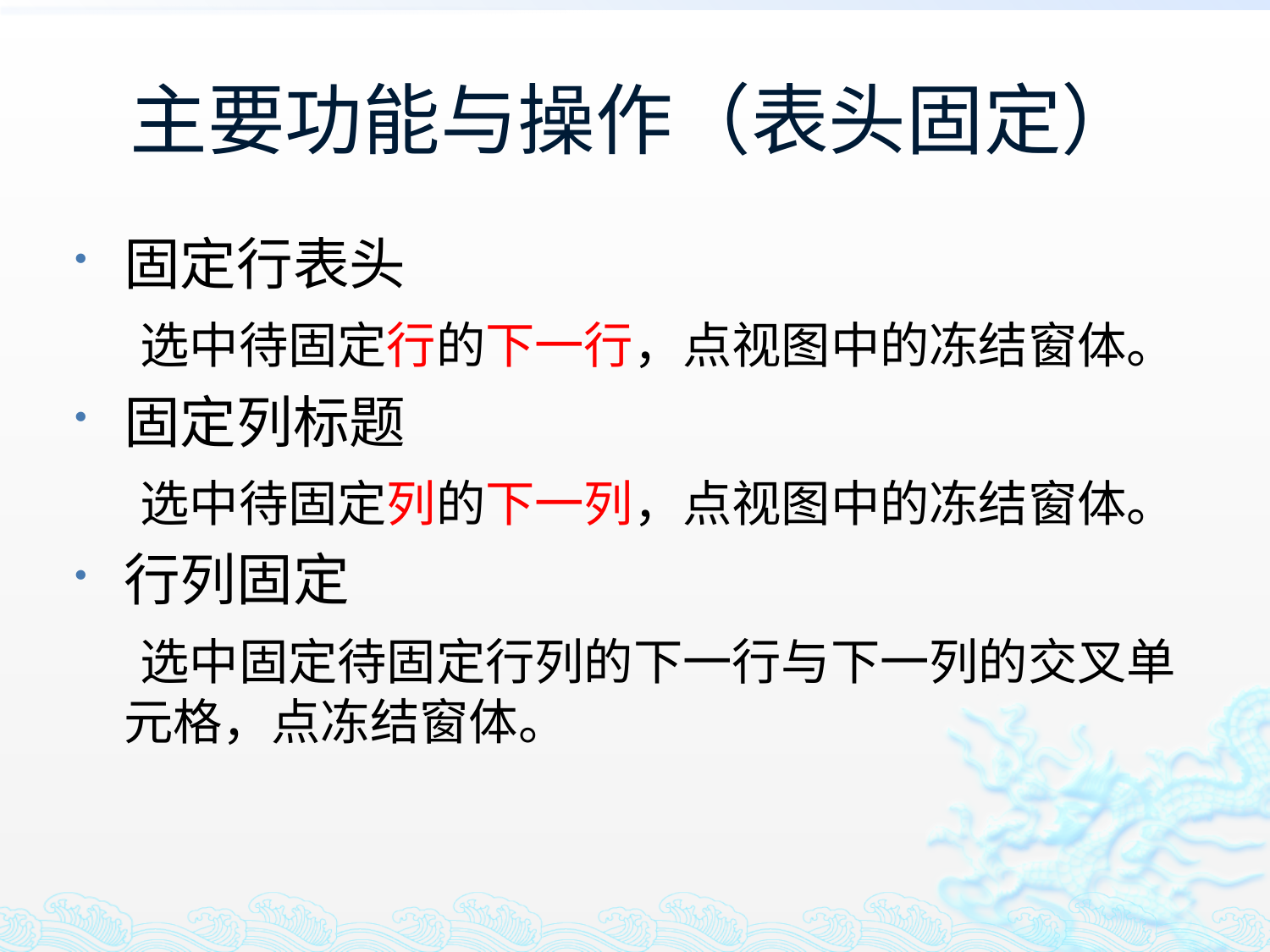

# 主要功能与操作（表头固定）
固定行表头
    选中待固定行的下一行，点视图中的冻结窗体。
固定列标题
    选中待固定列的下一列，点视图中的冻结窗体。
行列固定
    选中固定待固定行列的下一行与下一列的交叉单元格，点冻结窗体。